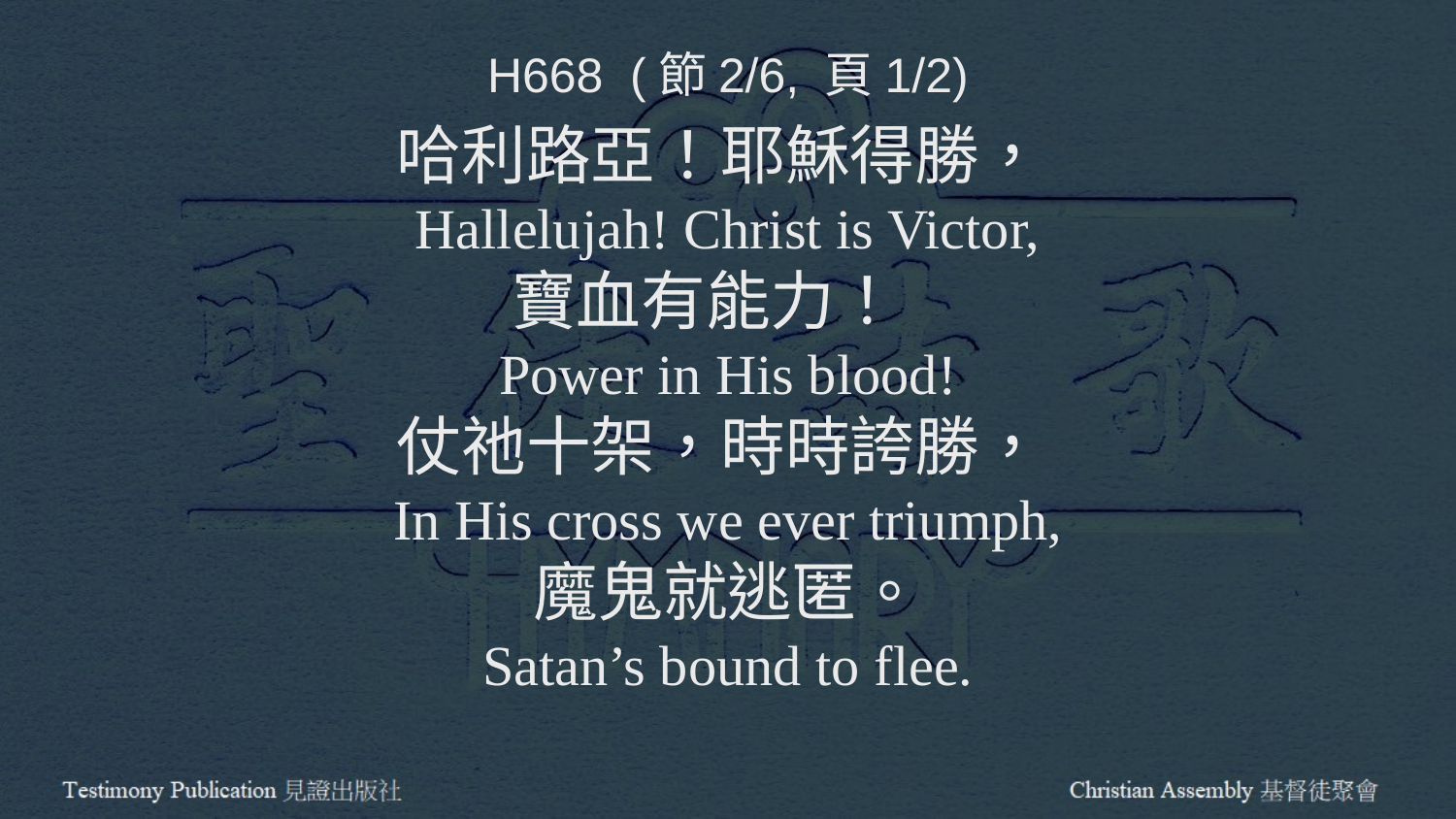

H668  (節2/6, 頁1/2)
哈利路亞！耶穌得勝，
Hallelujah! Christ is Victor,
寶血有能力！
Power in His blood!
仗祂十架，時時誇勝，
In His cross we ever triumph,
魔鬼就逃匿。
Satan’s bound to flee.